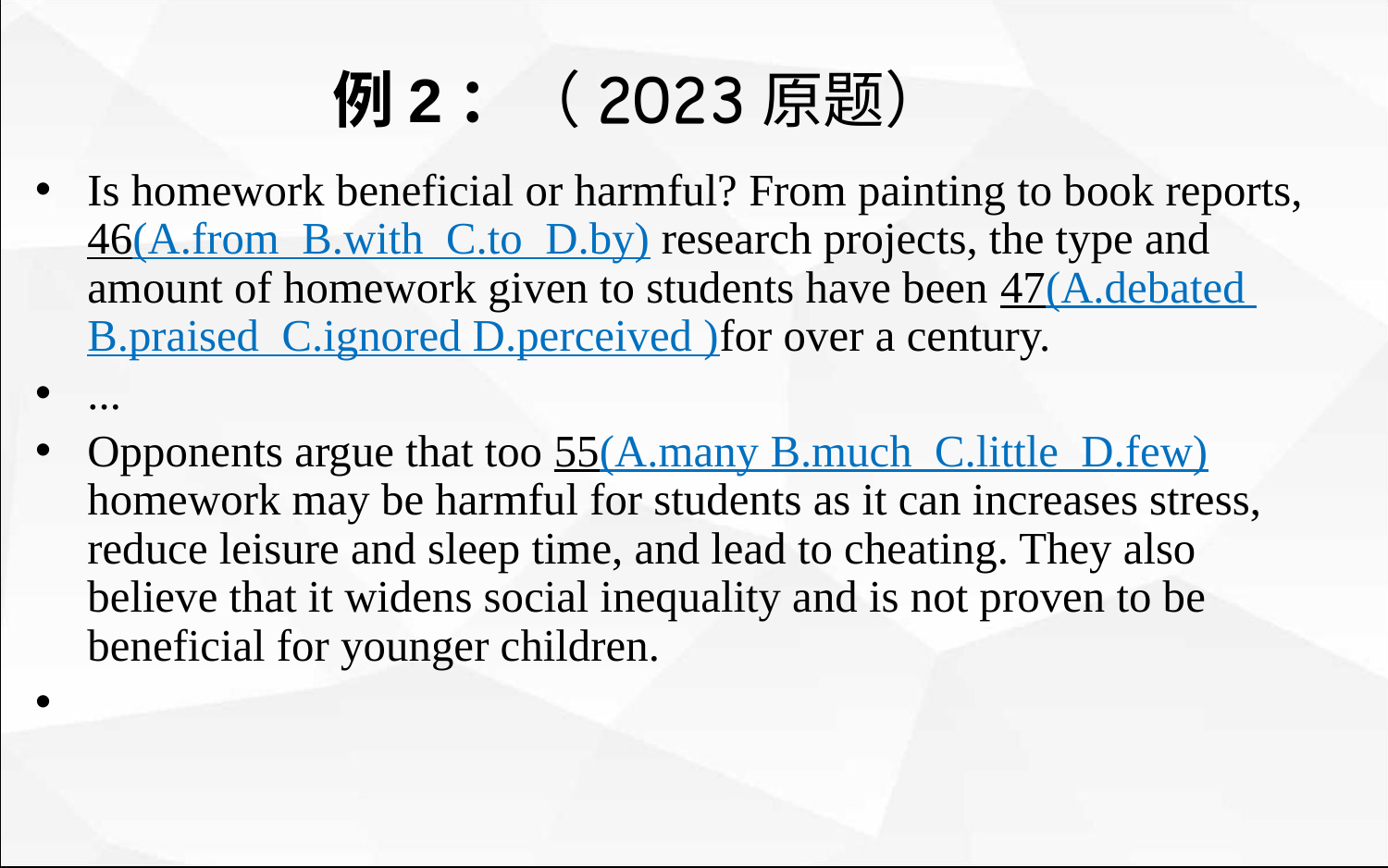

例2：（2023原题）
Is homework beneficial or harmful? From painting to book reports, 46(A.from  B.with  C.to  D.by) research projects, the type and amount of homework given to students have been 47(A.debated  B.praised  C.ignored D.perceived )for over a century.
...
Opponents argue that too 55(A.many B.much  C.little  D.few) homework may be harmful for students as it can increases stress, reduce leisure and sleep time, and lead to cheating. They also believe that it widens social inequality and is not proven to be beneficial for younger children.